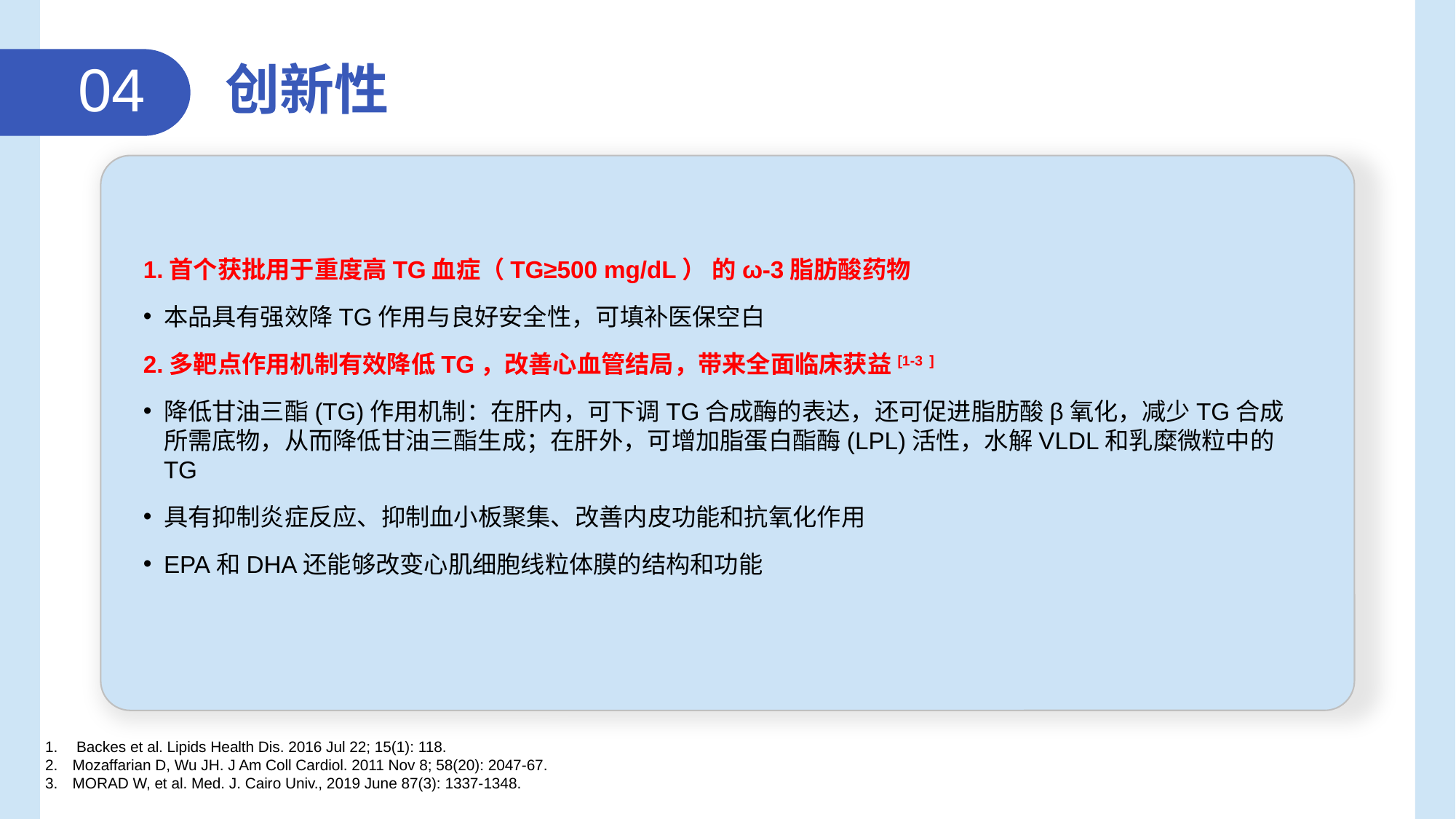

04
创新性

1.首个获批用于​​重度高TG血症（TG≥500 mg/dL）​​ 的ω-3脂肪酸药物
本品具有强效降TG作用与良好安全性​​​​，可填补医保空白
2.多靶点作用机制有效降低TG，改善心血管结局，带来全面临床获益[1-3 ]
降低甘油三酯(TG)作用机制：在肝内，可下调TG合成酶的表达，还可促进脂肪酸β氧化，减少TG合成所需底物，从而降低甘油三酯生成；在肝外，可增加脂蛋白酯酶(LPL)活性，水解VLDL和乳糜微粒中的TG
具有抑制炎症反应、抑制血小板聚集、改善内皮功能和抗氧化作用
EPA和DHA还能够改变心肌细胞线粒体膜的结构和功能

 Backes et al. Lipids Health Dis. 2016 Jul 22; 15(1): 118.
Mozaffarian D, Wu JH. J Am Coll Cardiol. 2011 Nov 8; 58(20): 2047-67.
MORAD W, et al. Med. J. Cairo Univ., 2019 June 87(3): 1337-1348.